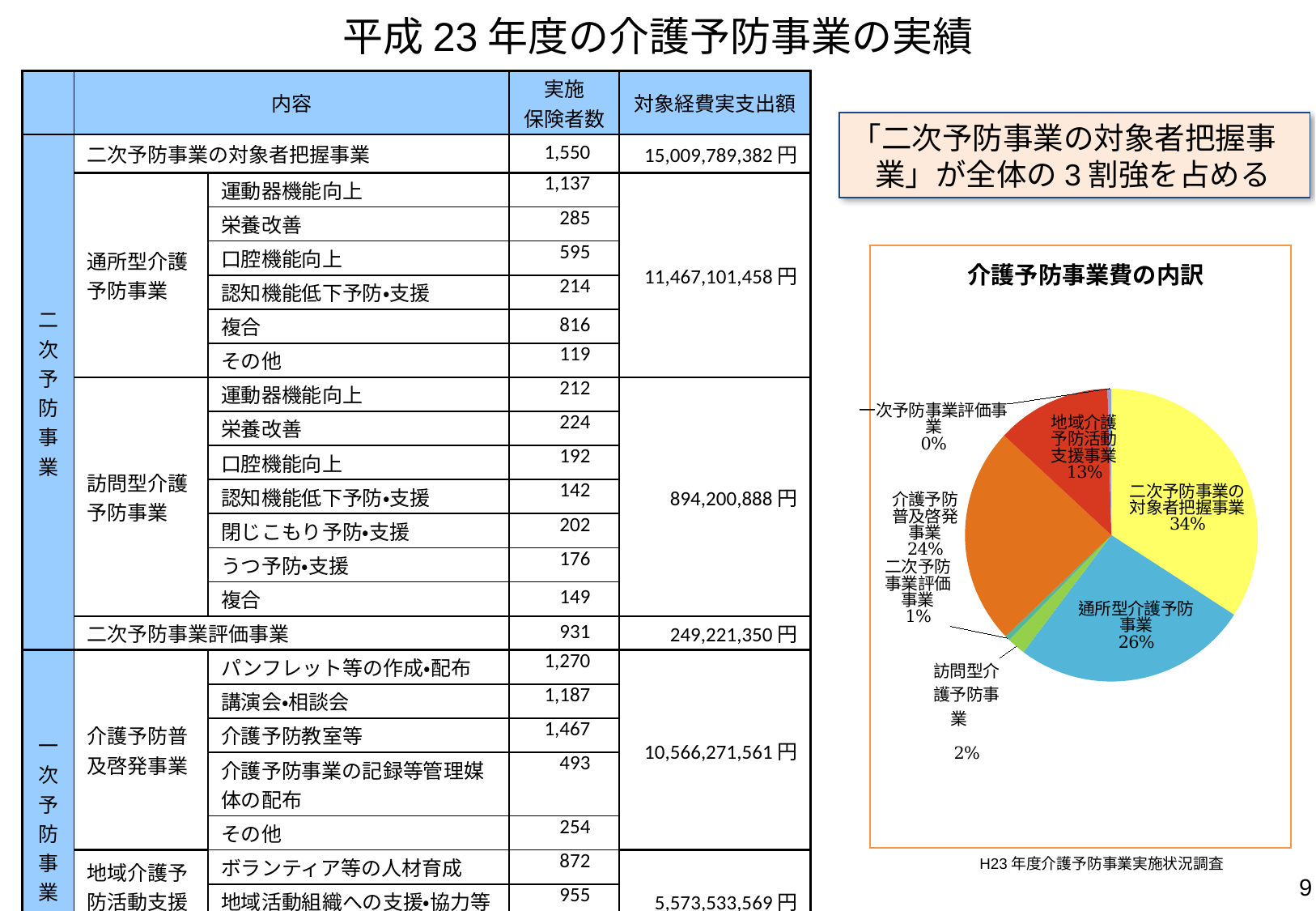

平成23年度の介護予防事業の実績
|  | 内容 |  | 実施 保険者数 | 対象経費実支出額 |
| --- | --- | --- | --- | --- |
| 二次予防事業 | 二次予防事業の対象者把握事業 |  | 1,550 | 15,009,789,382円 |
|  | 通所型介護予防事業 | 運動器機能向上 | 1,137 | 11,467,101,458円 |
|  |  | 栄養改善 | 285 |  |
|  |  | 口腔機能向上 | 595 |  |
|  |  | 認知機能低下予防・支援 | 214 |  |
|  |  | 複合 | 816 |  |
|  |  | その他 | 119 |  |
|  | 訪問型介護予防事業 | 運動器機能向上 | 212 | 894,200,888円 |
|  |  | 栄養改善 | 224 |  |
|  |  | 口腔機能向上 | 192 |  |
|  |  | 認知機能低下予防・支援 | 142 |  |
|  |  | 閉じこもり予防・支援 | 202 |  |
|  |  | うつ予防・支援 | 176 |  |
|  |  | 複合 | 149 |  |
|  | 二次予防事業評価事業 |  | 931 | 249,221,350円 |
| 一次予防事業 | 介護予防普及啓発事業 | パンフレット等の作成・配布 | 1,270 | 10,566,271,561円 |
|  |  | 講演会・相談会 | 1,187 |  |
|  |  | 介護予防教室等 | 1,467 |  |
|  |  | 介護予防事業の記録等管理媒体の配布 | 493 |  |
|  |  | その他 | 254 |  |
|  | 地域介護予防活動支援事業 | ボランティア等の人材育成 | 872 | 5,573,533,569円 |
|  |  | 地域活動組織への支援・協力等 | 955 |  |
|  |  | その他 | 216 |  |
|  | 一次予防事業評価事業 |  | 802 | 181,152,153円 |
| 合計 |  |  | 1,594 | 43,941,270,361円 |
「二次予防事業の対象者把握事業」が全体の3割強を占める

介護予防事業費の内訳

### Chart

| Category |  |
|---|---|
| 二次予防事業の対象者把握事業 | 15009789382.0 |
| 通所型介護予防事業 | 11467101458.0 |
| 訪問型介護予防事業 | 894200888.0 |
| 二次予防事業評価事業 | 249221350.0 |
| 介護予防普及啓発事業 | 10566271561.0 |
| 地域介護予防活動支援事業 | 5573533569.0 |
| 一次予防事業評価事業 | 181152153.0 |
H23年度介護予防事業実施状況調査
9